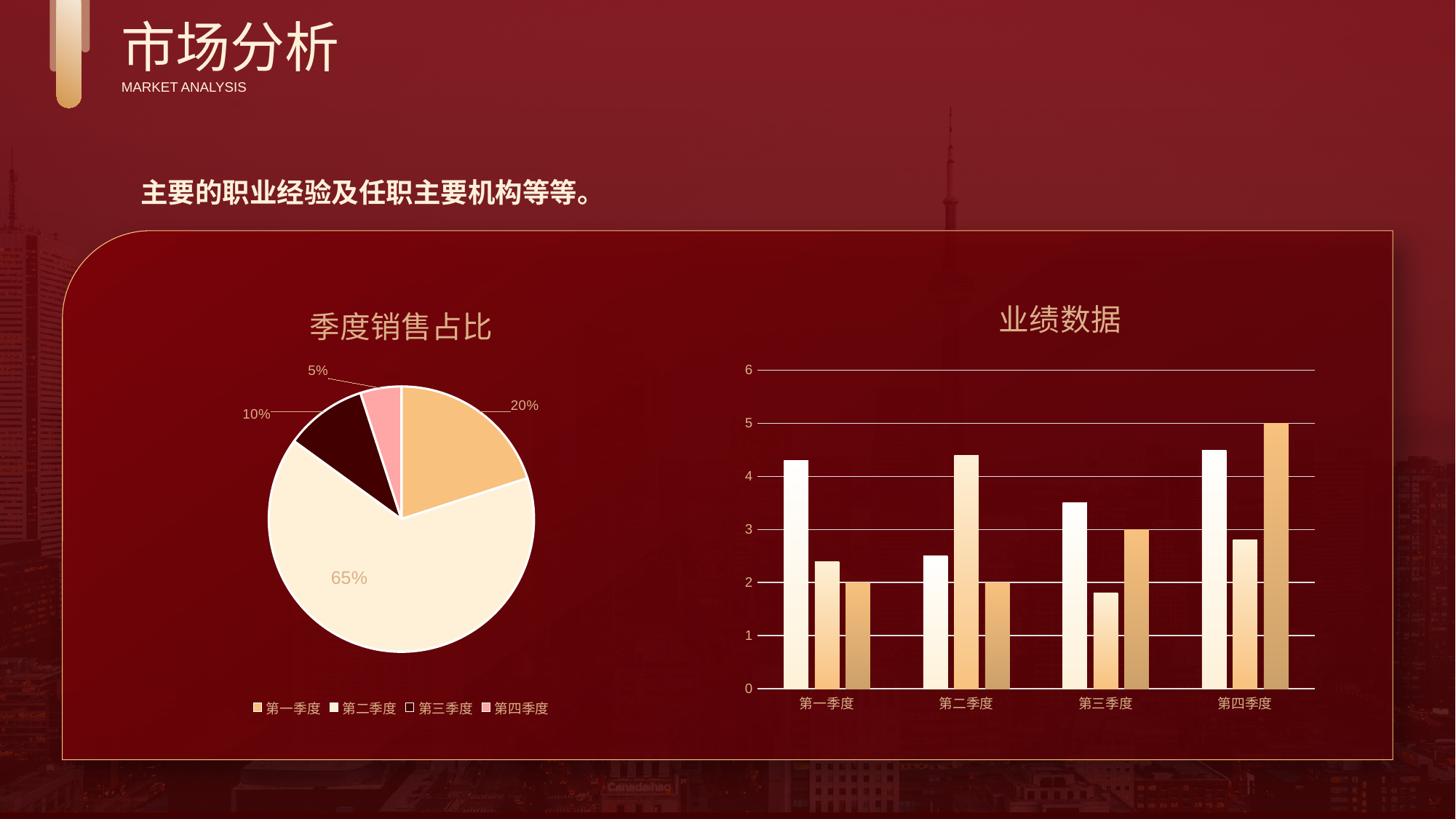

市场分析
MARKET ANALYSIS
主要的职业经验及任职主要机构等等。

### Chart: 业绩数据

| Category | 系列 1 | 系列 2 | 系列 3 |
|---|---|---|---|
| 第一季度 | 4.3 | 2.4 | 2.0 |
| 第二季度 | 2.5 | 4.4 | 2.0 |
| 第三季度 | 3.5 | 1.8 | 3.0 |
| 第四季度 | 4.5 | 2.8 | 5.0 |

### Chart: 季度销售占比

| Category | 销售额 |
|---|---|
| 第一季度 | 0.2 |
| 第二季度 | 0.65 |
| 第三季度 | 0.1 |
| 第四季度 | 0.05 |